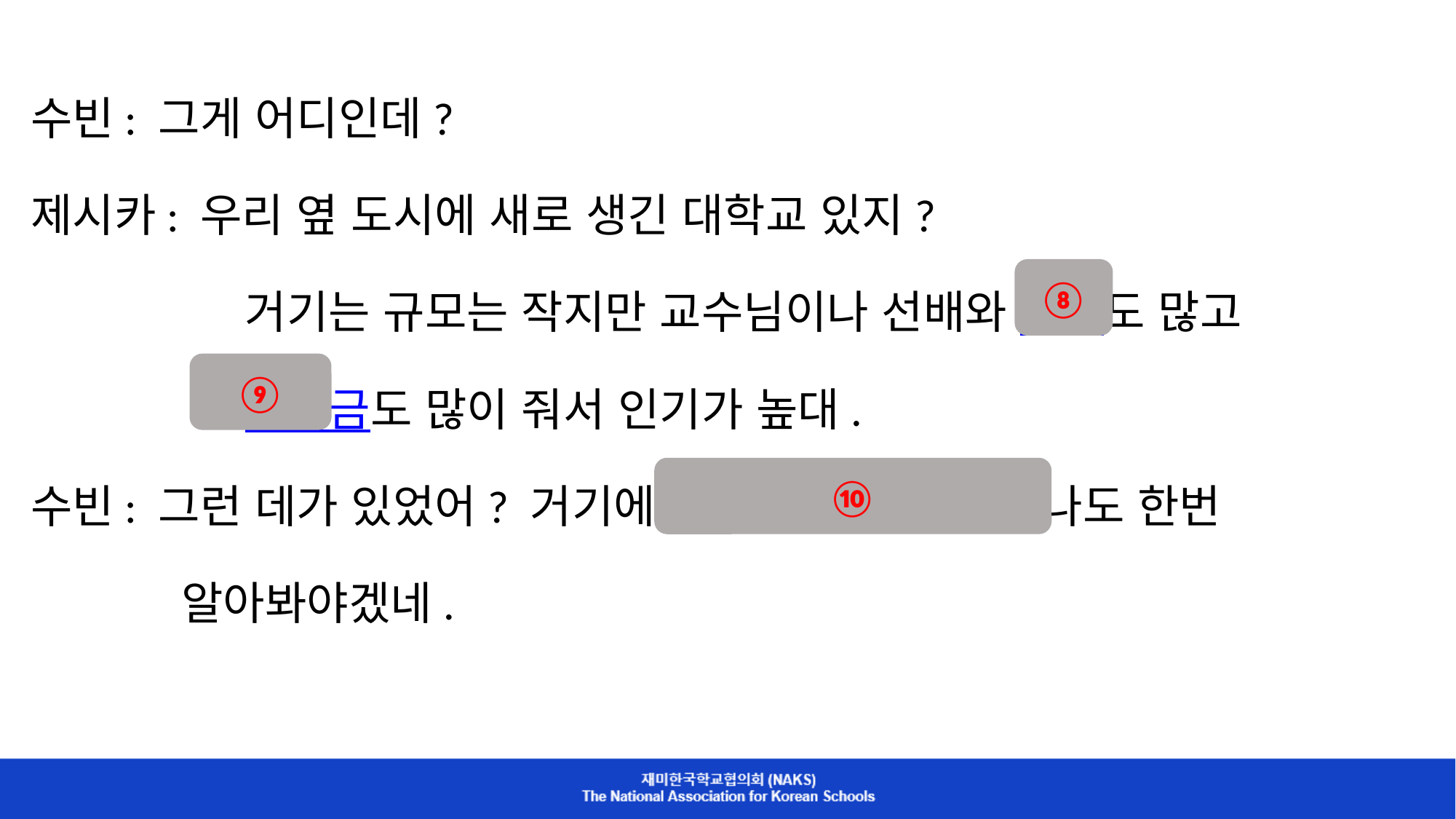

수빈: 그게 어디인데?
제시카: 우리 옆 도시에 새로 생긴 대학교 있지?
                거기는 규모는 작지만 교수님이나 선배와 교류도 많고
                장학금도 많이 줘서 인기가 높대.
수빈: 그런 데가 있었어? 거기에 어떤 전공이 있는지 나도 한번
           알아봐야겠네.
⑧
⑨
⑩